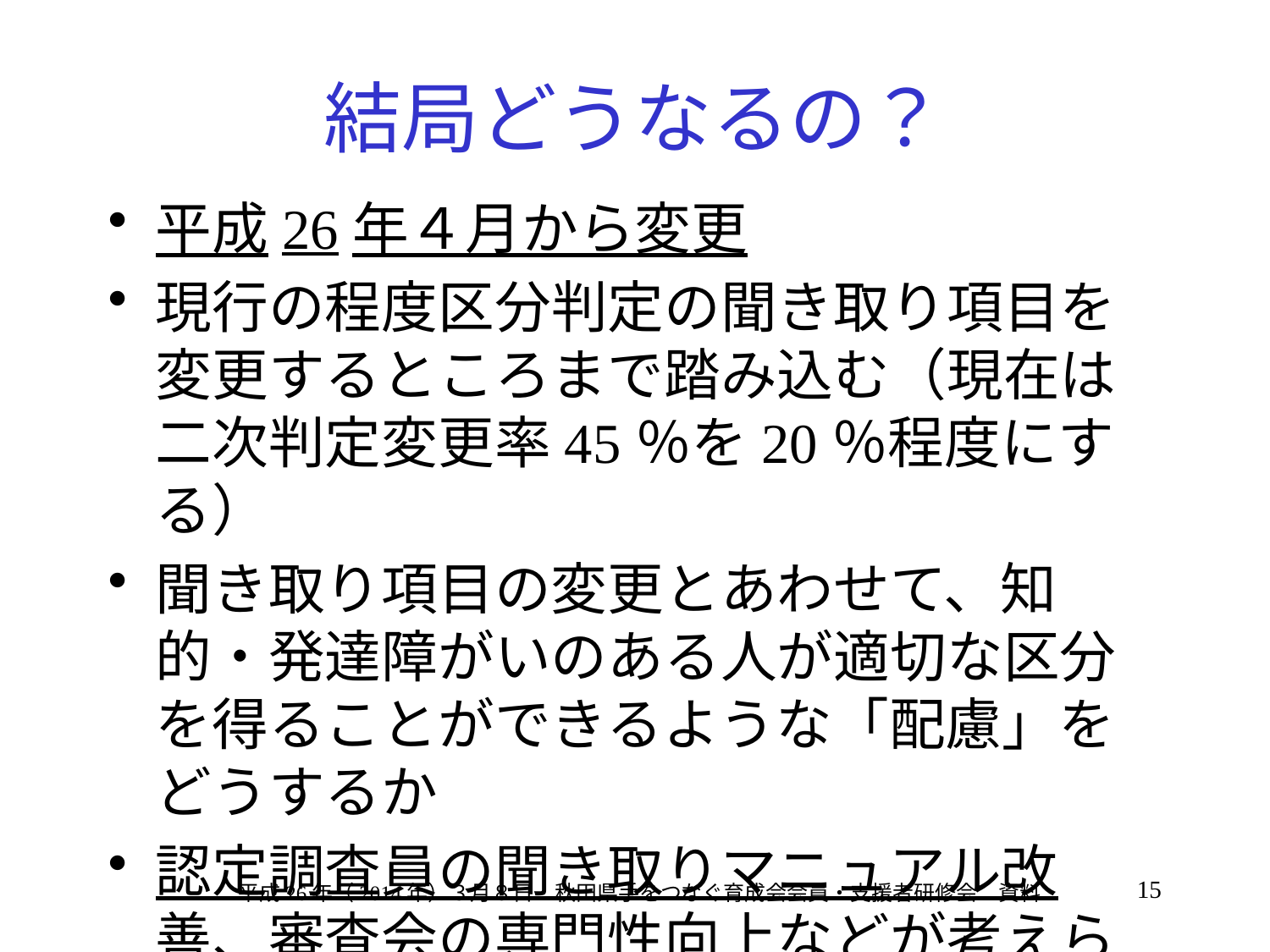

# 結局どうなるの？
平成26年４月から変更
現行の程度区分判定の聞き取り項目を変更するところまで踏み込む（現在は二次判定変更率45％を20％程度にする）
聞き取り項目の変更とあわせて、知的・発達障がいのある人が適切な区分を得ることができるような「配慮」をどうするか
認定調査員の聞き取りマニュアル改善、審査会の専門性向上などが考えられる
15